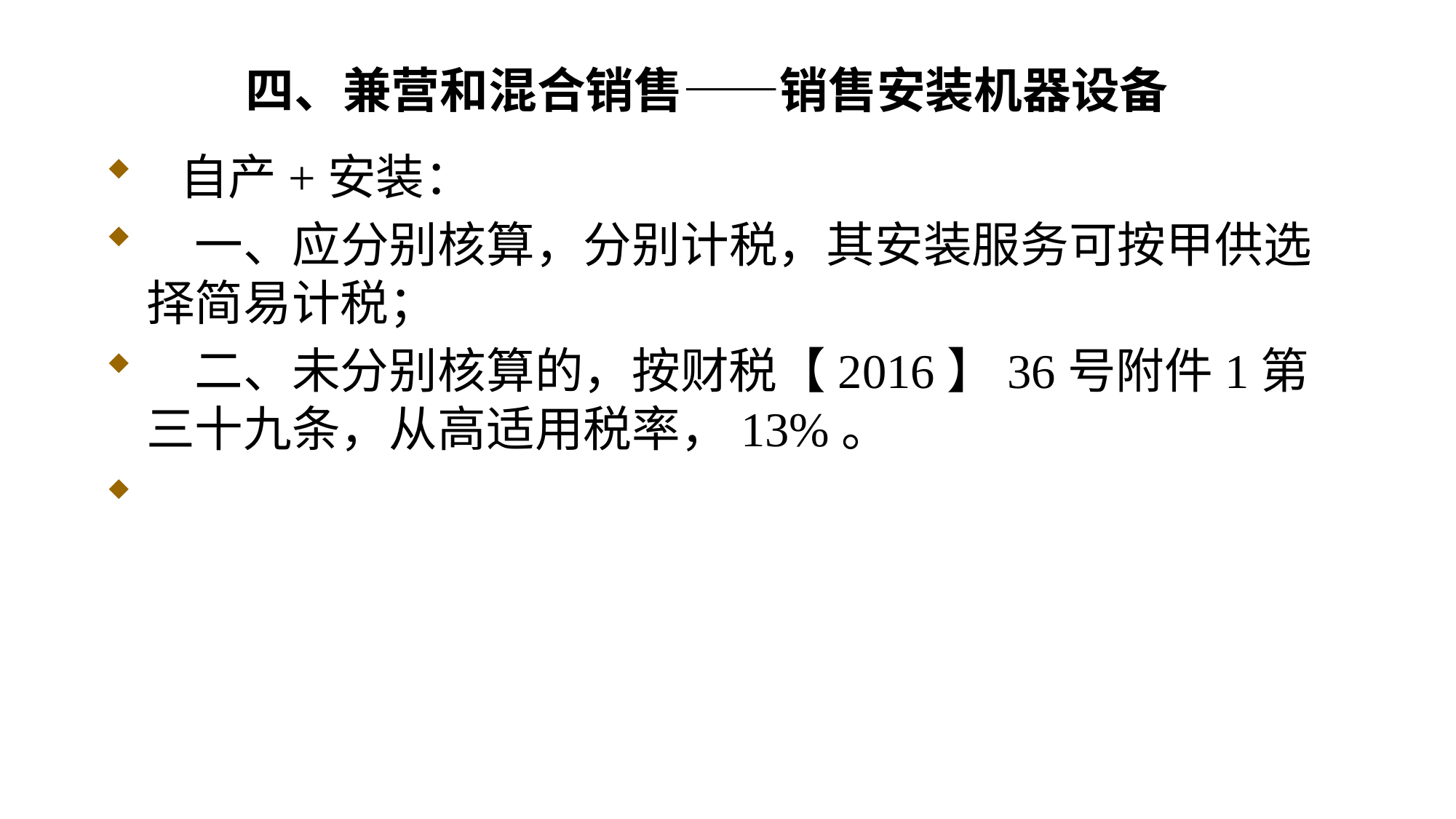

# 四、兼营和混合销售——销售安装机器设备
  自产+安装：
　一、应分别核算，分别计税，其安装服务可按甲供选择简易计税；
　二、未分别核算的，按财税【2016】36号附件1第三十九条，从高适用税率，13%。